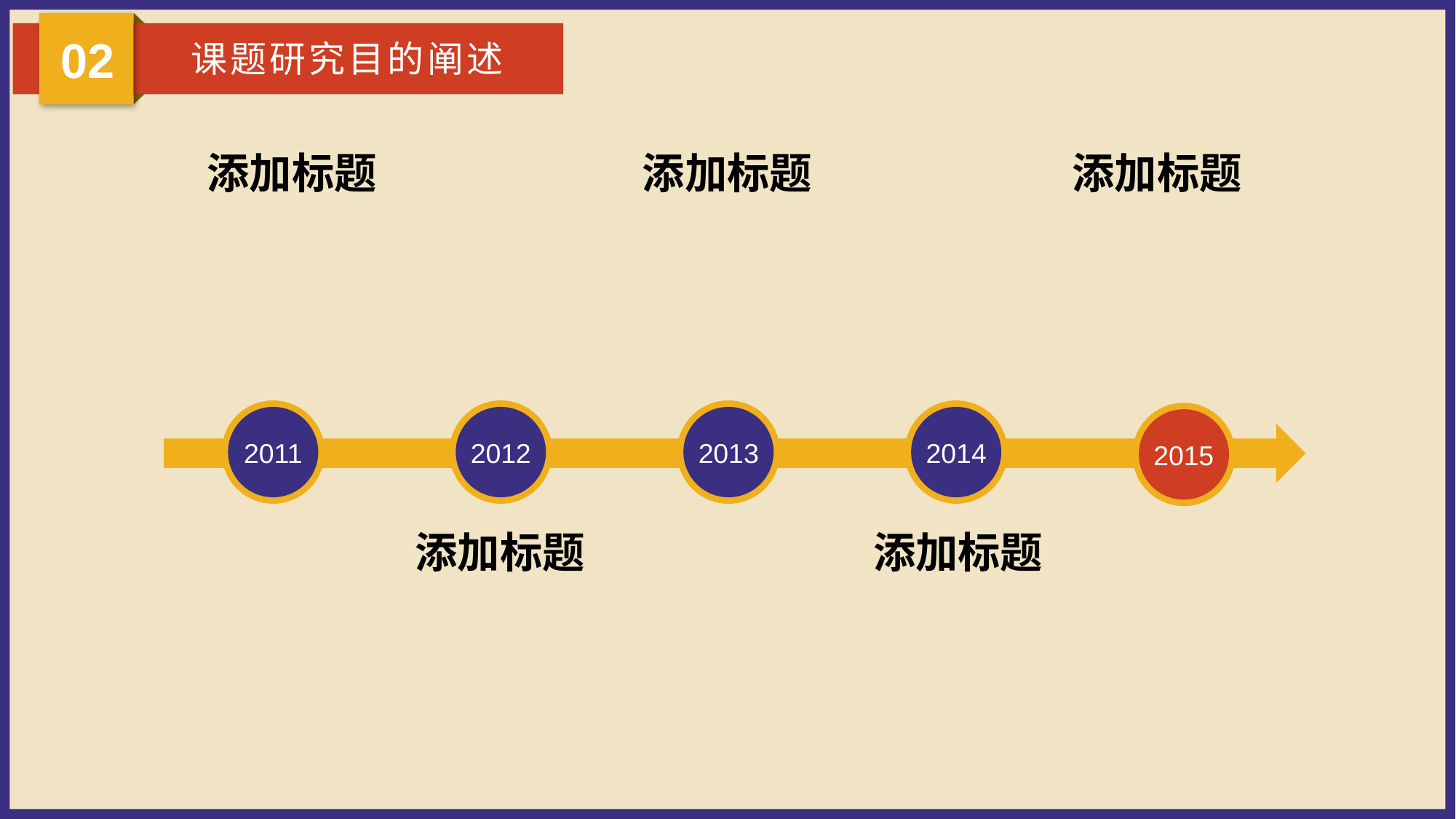

02
课题研究目的阐述

添加标题
添加标题
添加标题

2011
2012
2013
2014
2015

添加标题
添加标题